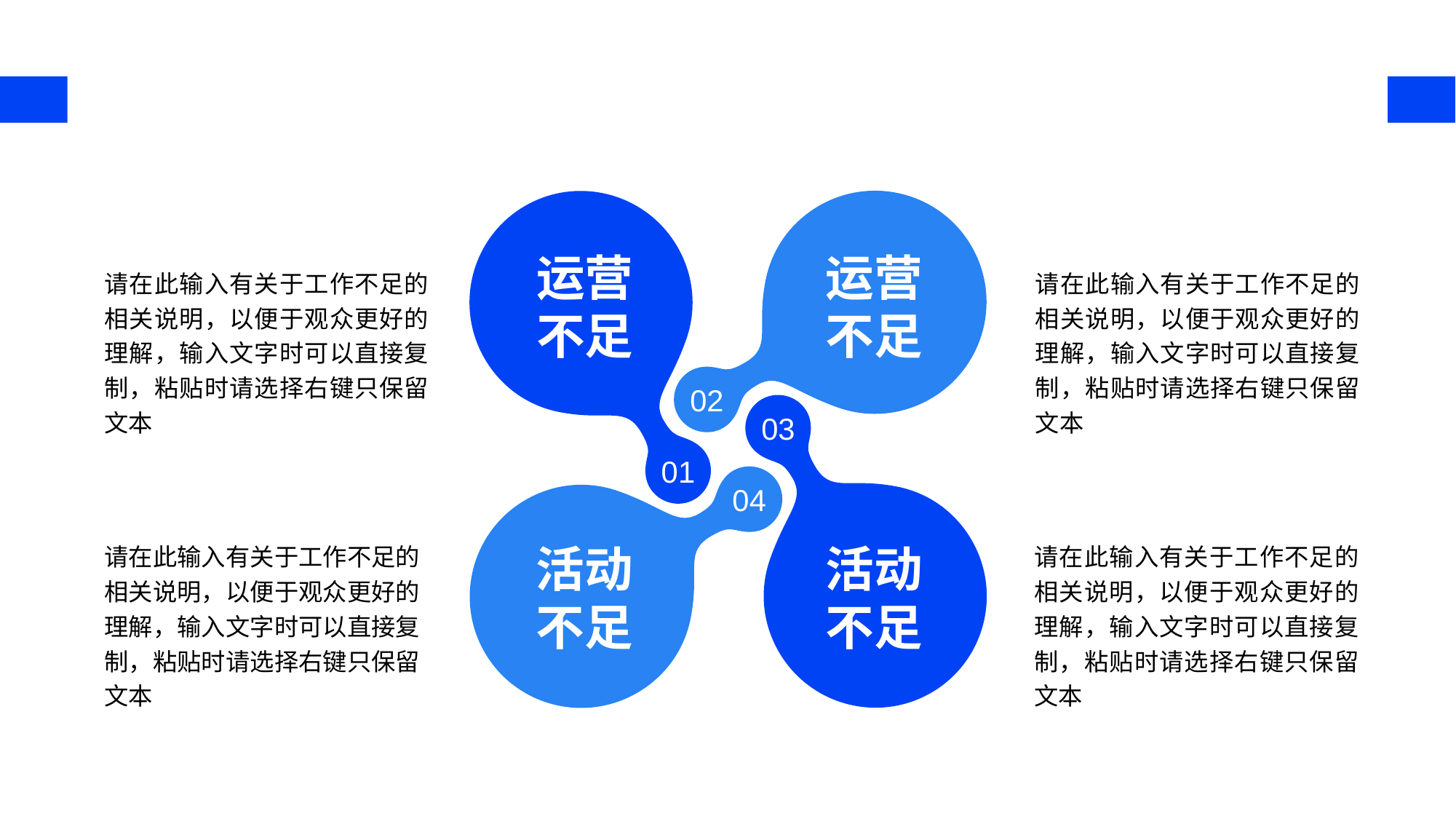

运营不足
01

运营不足
请在此输入有关于工作不足的相关说明，以便于观众更好的理解，输入文字时可以直接复制，粘贴时请选择右键只保留文本
请在此输入有关于工作不足的相关说明，以便于观众更好的理解，输入文字时可以直接复制，粘贴时请选择右键只保留文本
02
03

活动不足

04
活动不足
请在此输入有关于工作不足的相关说明，以便于观众更好的理解，输入文字时可以直接复制，粘贴时请选择右键只保留文本
请在此输入有关于工作不足的相关说明，以便于观众更好的理解，输入文字时可以直接复制，粘贴时请选择右键只保留文本